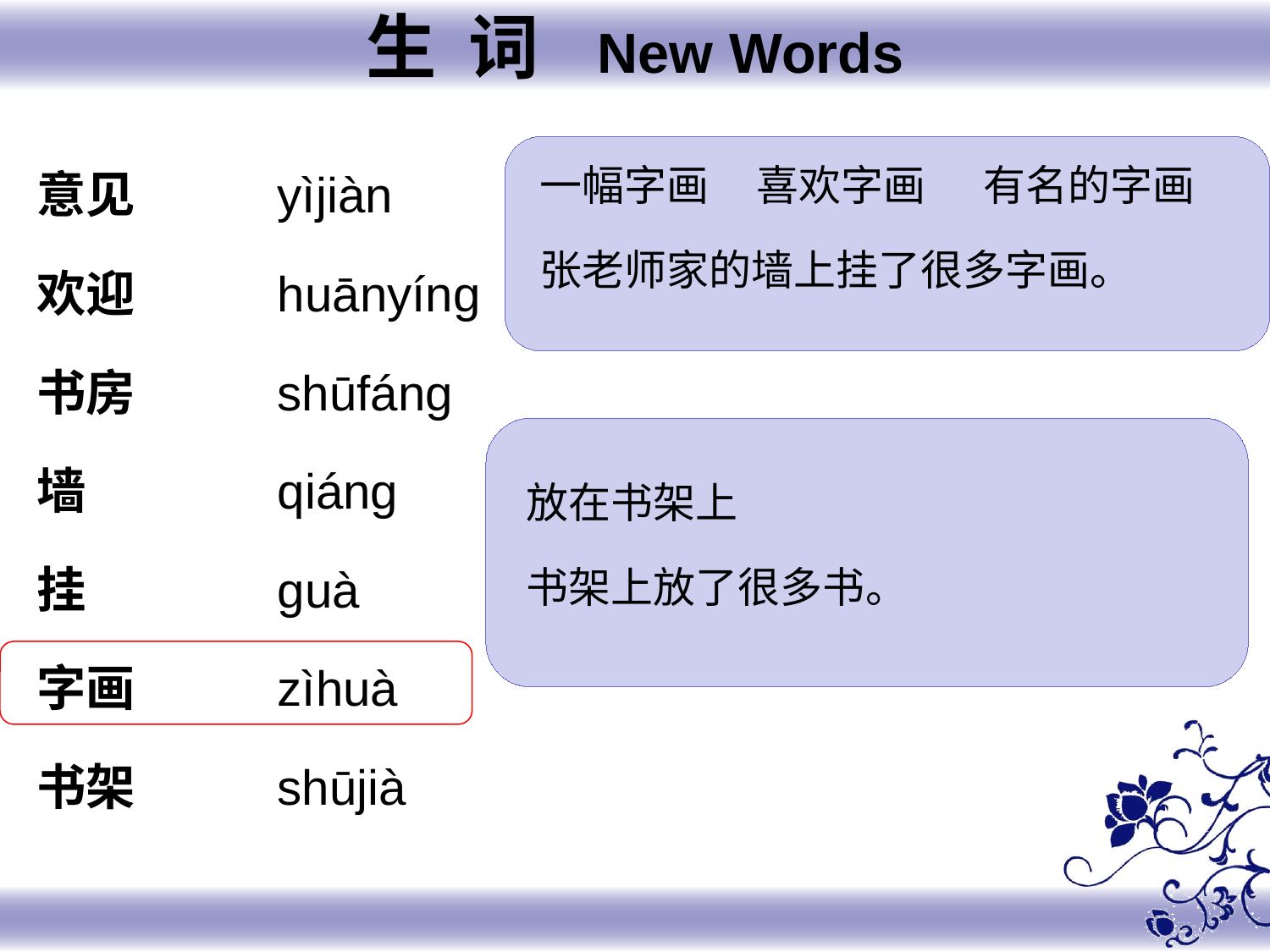

生  词   New Words
一幅字画     喜欢字画      有名的字画
张老师家的墙上挂了很多字画。

yìjiàn
huānyíng
shūfáng
qiáng
guà
zìhuà
shūjià
意见
欢迎
书房
墙
挂
字画
书架

放在书架上
书架上放了很多书。